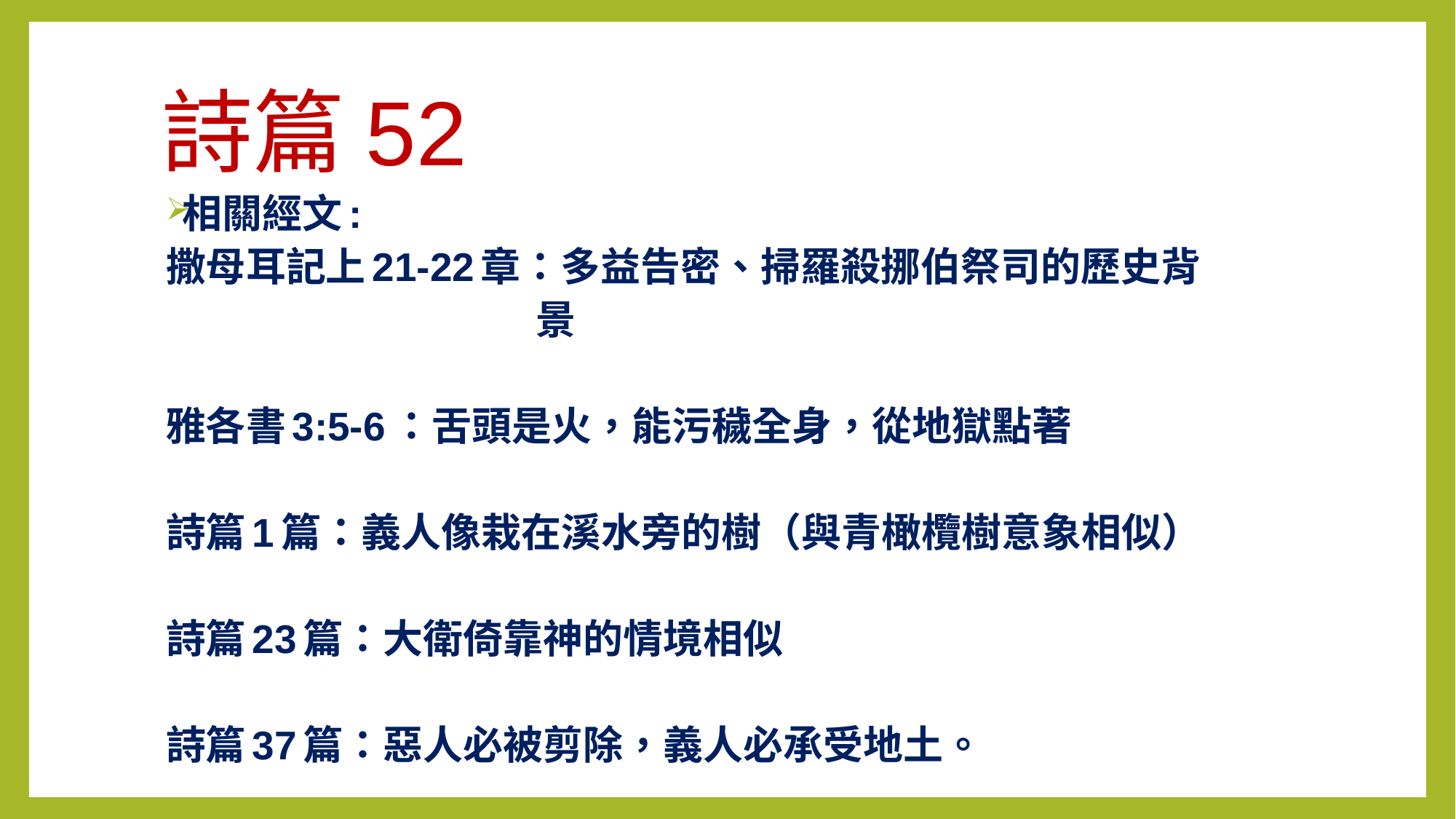

# 詩篇52
相關經文:
撒母耳記上21-22章：多益告密、掃羅殺挪伯祭司的歷史背
                                        景

雅各書3:5-6：舌頭是火，能污穢全身，從地獄點著

詩篇1篇：義人像栽在溪水旁的樹（與青橄欖樹意象相似）

詩篇23篇：大衛倚靠神的情境相似

詩篇37篇：惡人必被剪除，義人必承受地土。